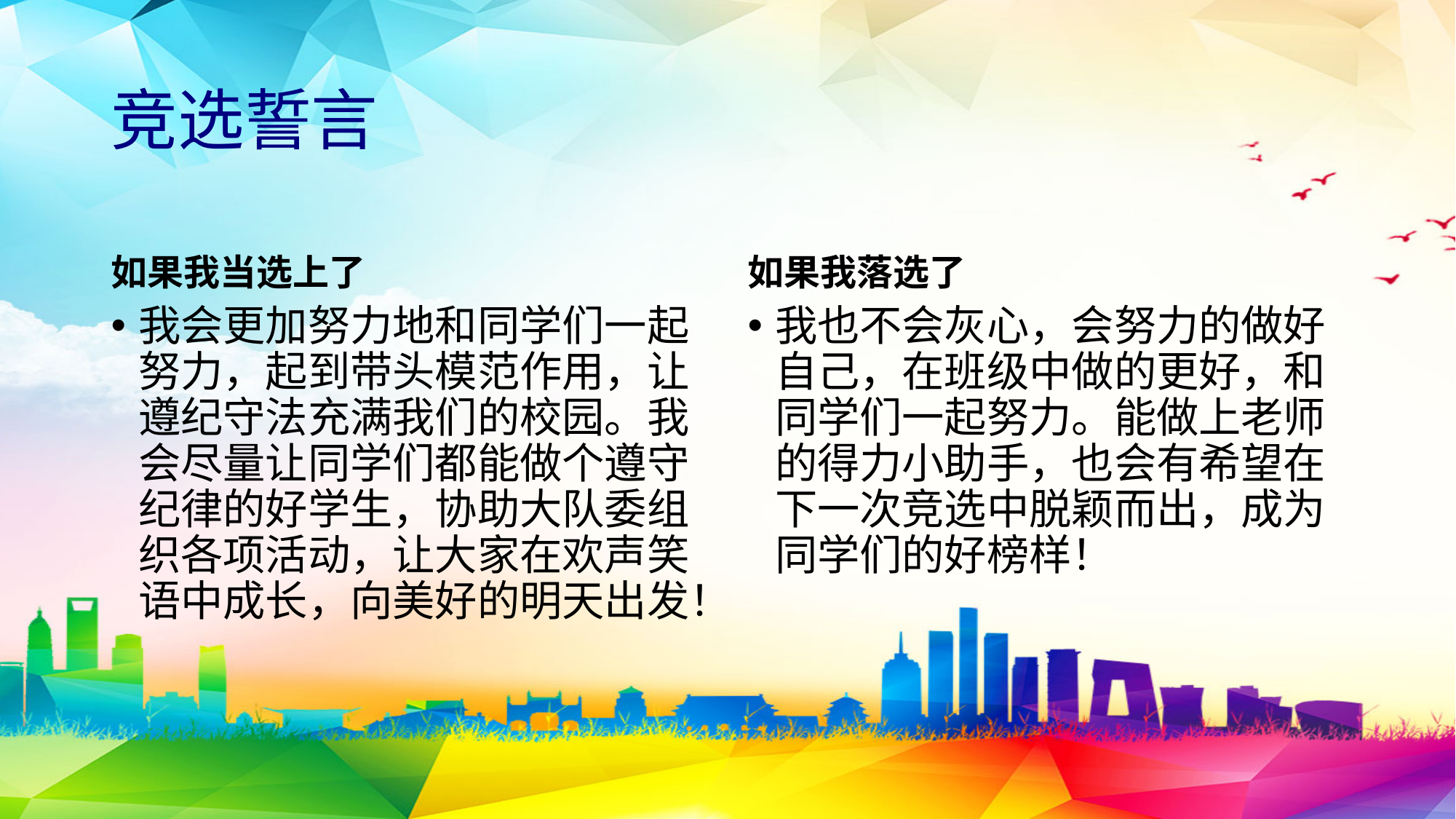

# 竞选誓言
如果我当选上了
如果我落选了
我会更加努力地和同学们一起努力，起到带头模范作用，让遵纪守法充满我们的校园。我会尽量让同学们都能做个遵守纪律的好学生，协助大队委组织各项活动，让大家在欢声笑语中成长，向美好的明天出发！
我也不会灰心，会努力的做好自己，在班级中做的更好，和同学们一起努力。能做上老师的得力小助手，也会有希望在下一次竞选中脱颖而出，成为同学们的好榜样！